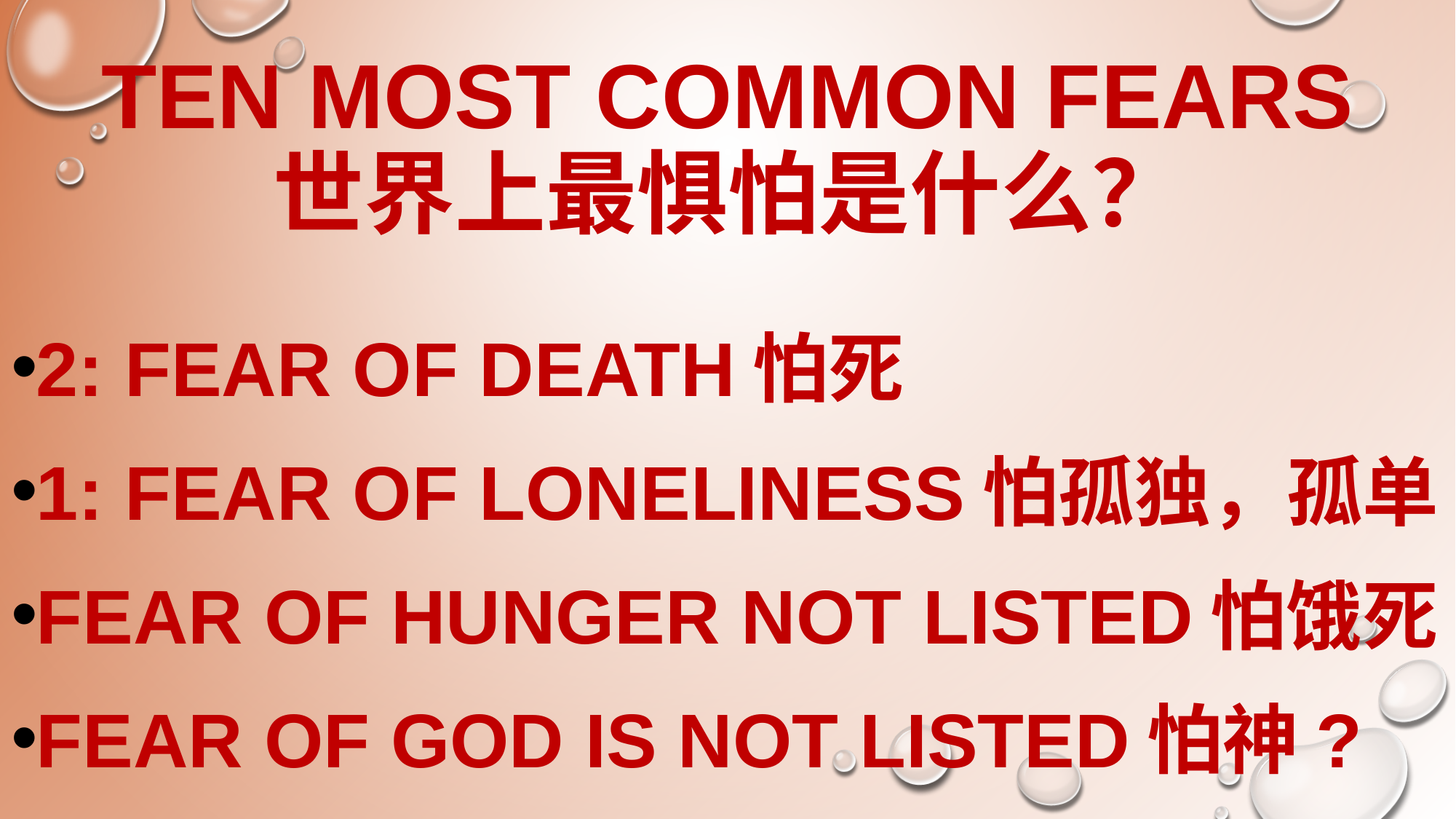

# TEN MOST COMMON FEARS 世界上最惧怕是什么？
2: FEAR OF DEATH怕死
1: FEAR OF LONELINESS怕孤独，孤单
FEAR OF HUNGER NOT LISTED怕饿死?
FEAR OF GOD IS NOT LISTED怕神?